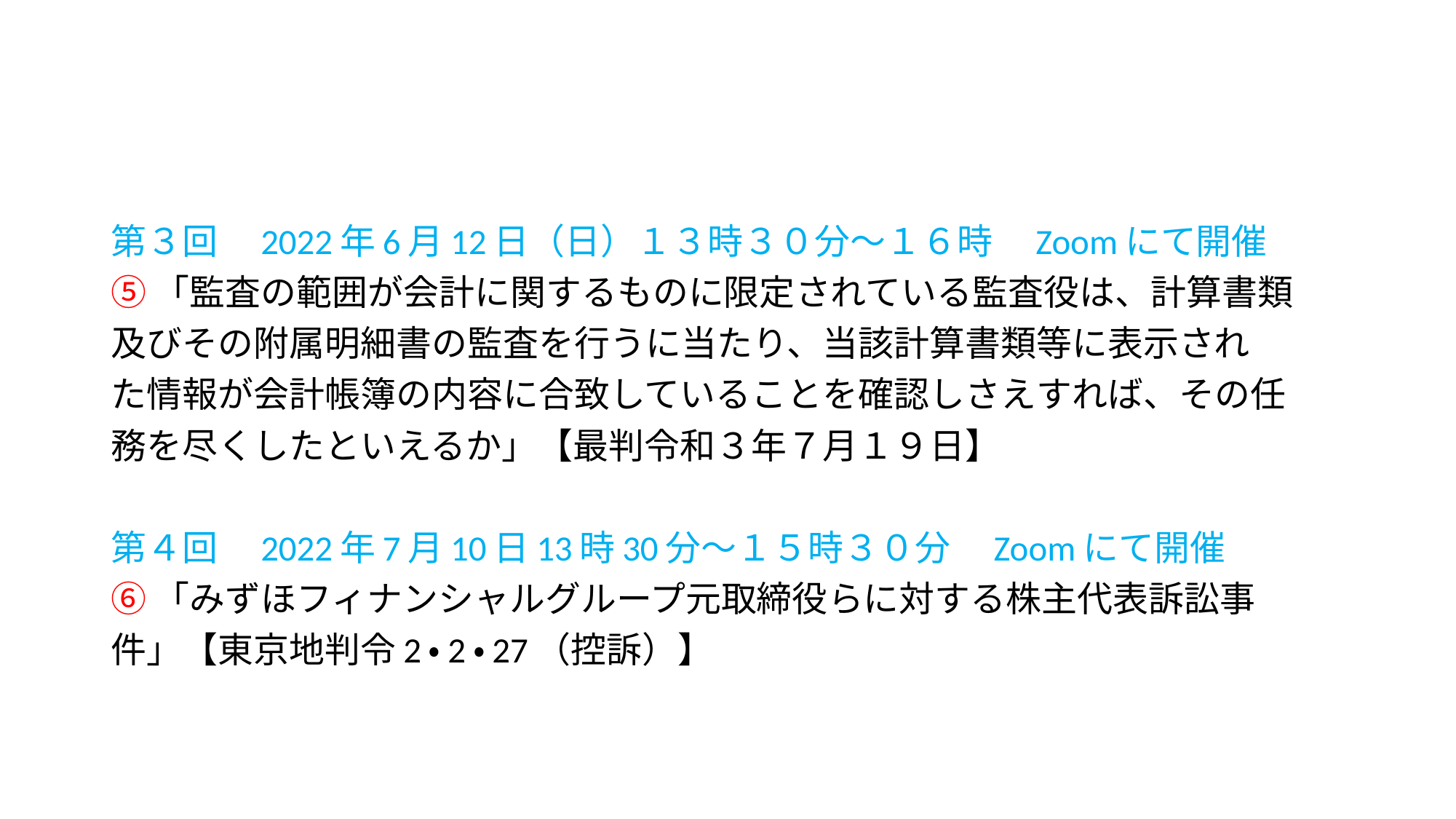

#
第３回　2022年6月12日（日）１３時３０分～１６時　Zoomにて開催
⑤「監査の範囲が会計に関するものに限定されている監査役は、計算書類
及びその附属明細書の監査を行うに当たり、当該計算書類等に表示され
た情報が会計帳簿の内容に合致していることを確認しさえすれば、その任
務を尽くしたといえるか」【最判令和３年７月１９日】

第４回　2022年7月10日13時30分〜１５時３０分　Zoomにて開催
⑥「みずほフィナンシャルグループ元取締役らに対する株主代表訴訟事
件」【東京地判令2・2・27（控訴）】